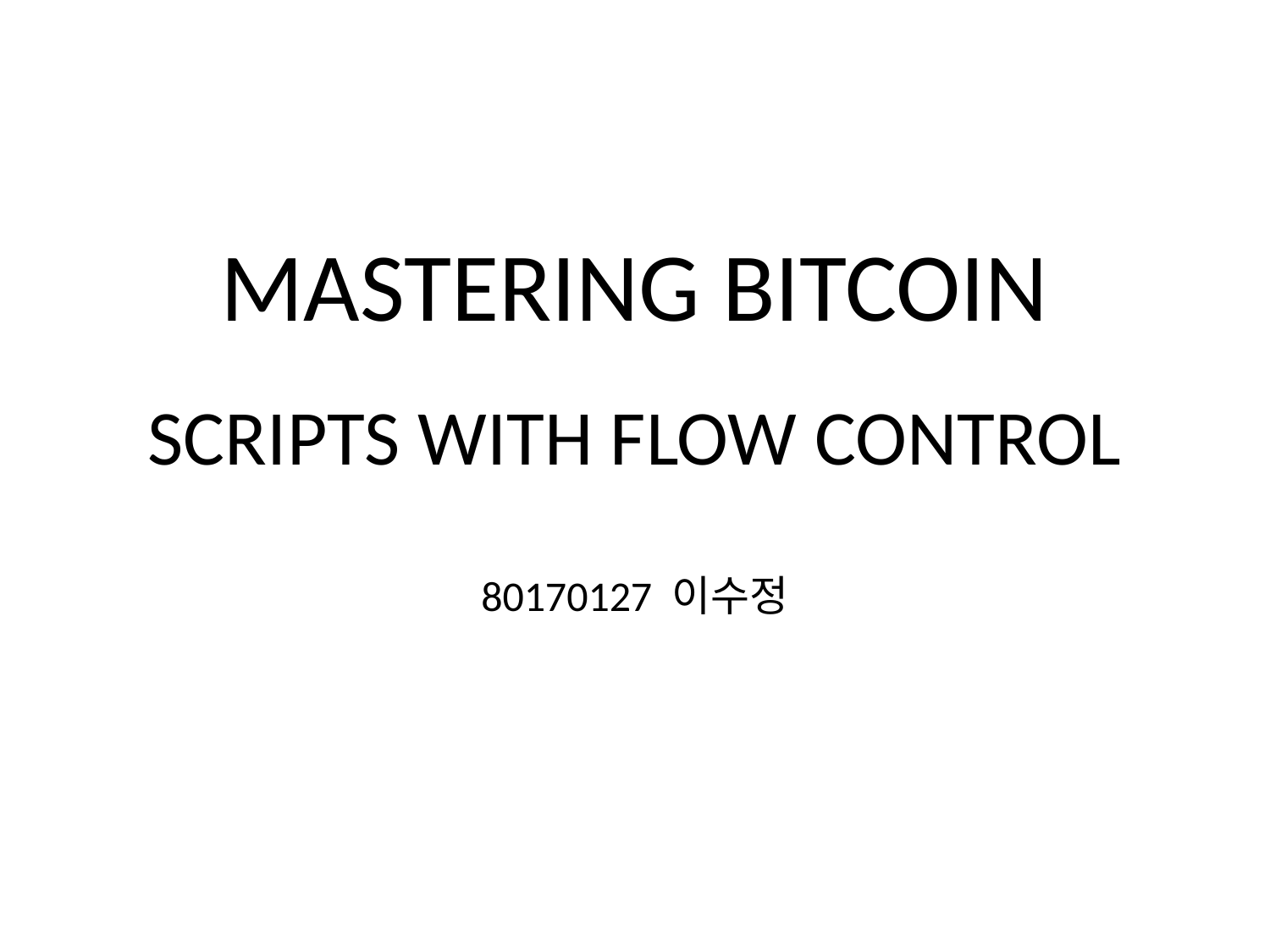

# MASTERING BITCOIN SCRIPTS WITH FLOW CONTROL

80170127 이수정